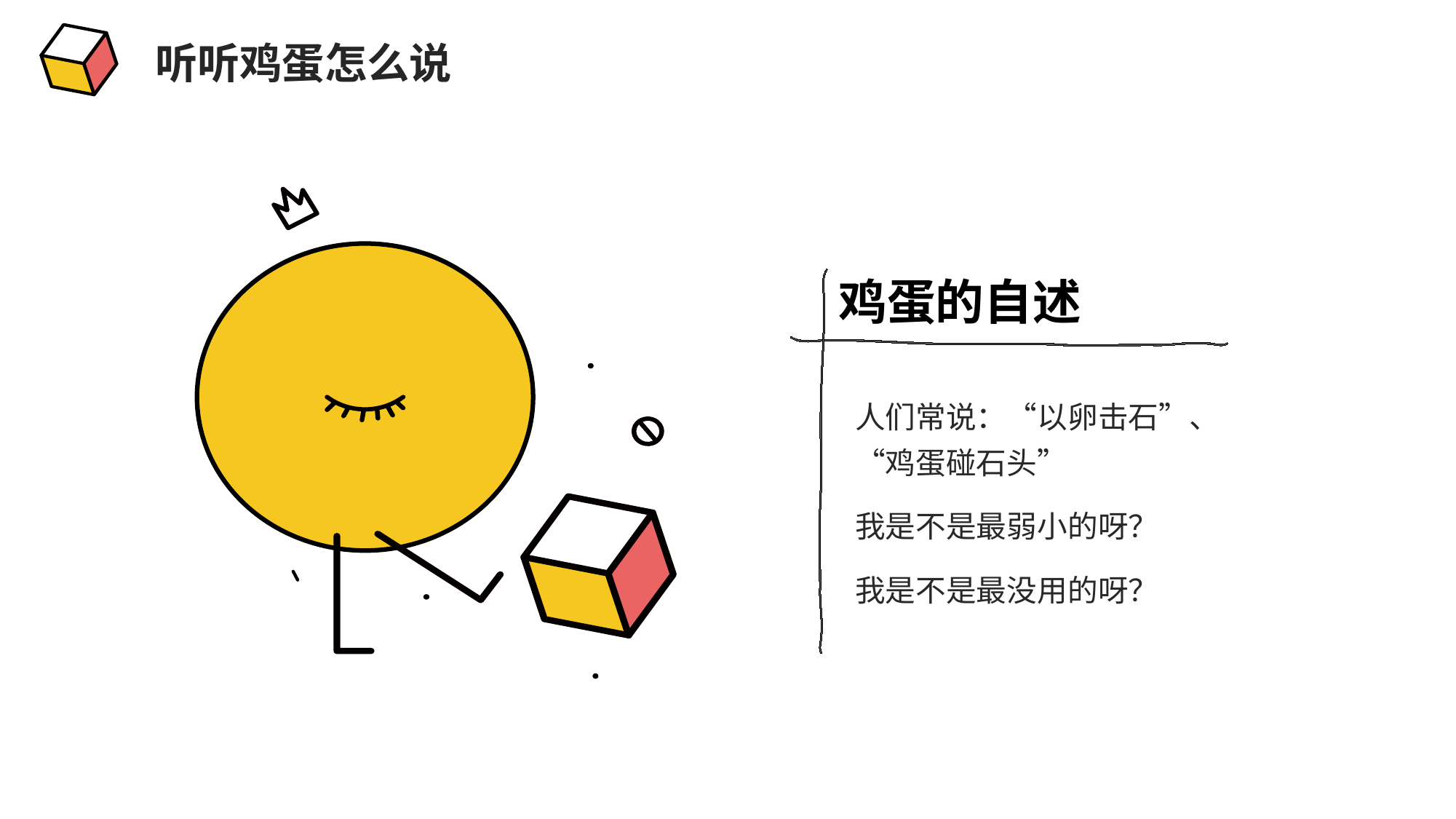

听听鸡蛋怎么说

鸡蛋的自述

人们常说：“以卵击石”、“鸡蛋碰石头”
我是不是最弱小的呀？
我是不是最没用的呀？